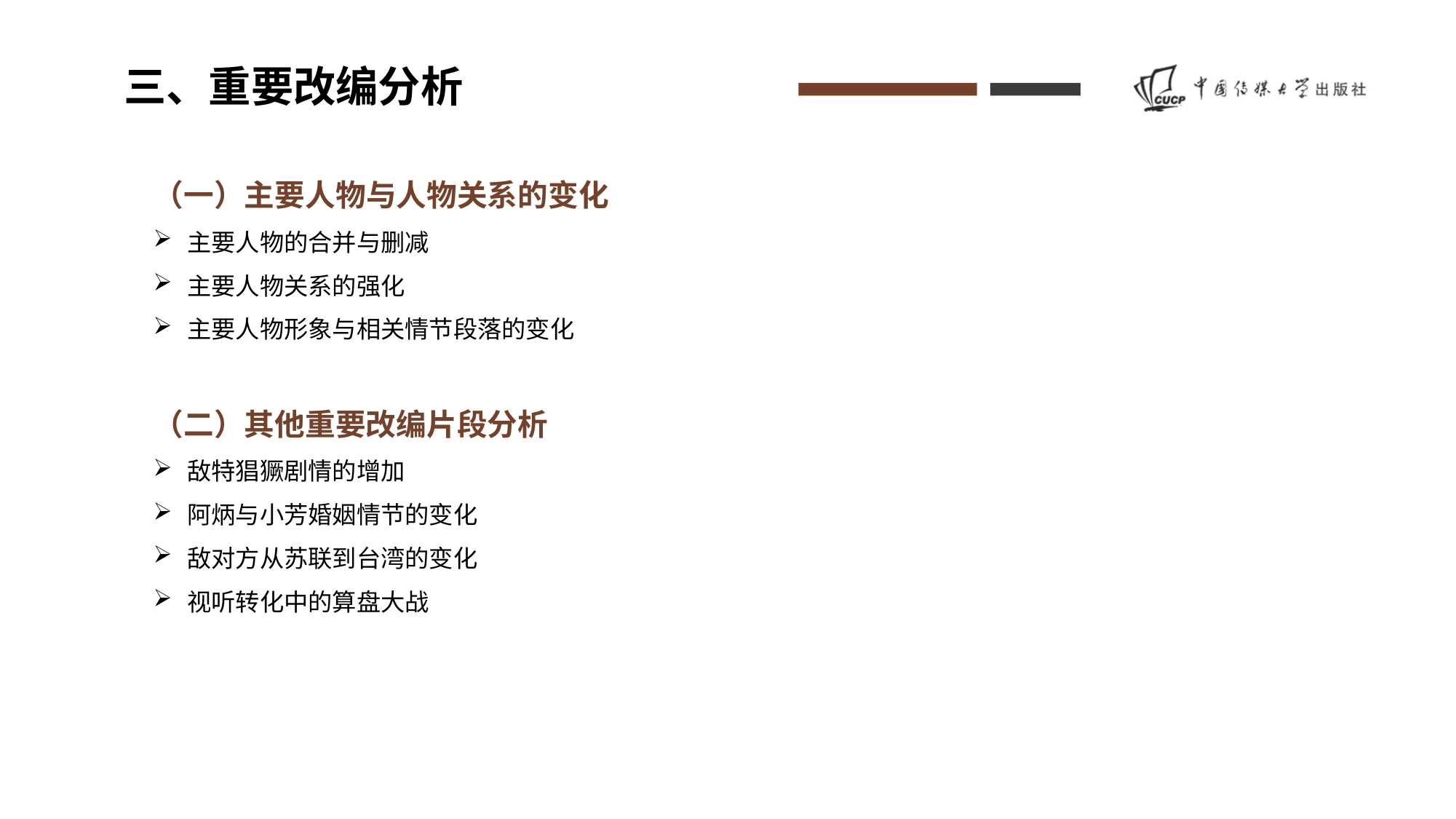

三、重要改编分析

（一）主要人物与人物关系的变化
主要人物的合并与删减
主要人物关系的强化
主要人物形象与相关情节段落的变化

（二）其他重要改编片段分析
敌特猖獗剧情的增加
阿炳与小芳婚姻情节的变化
敌对方从苏联到台湾的变化
视听转化中的算盘大战